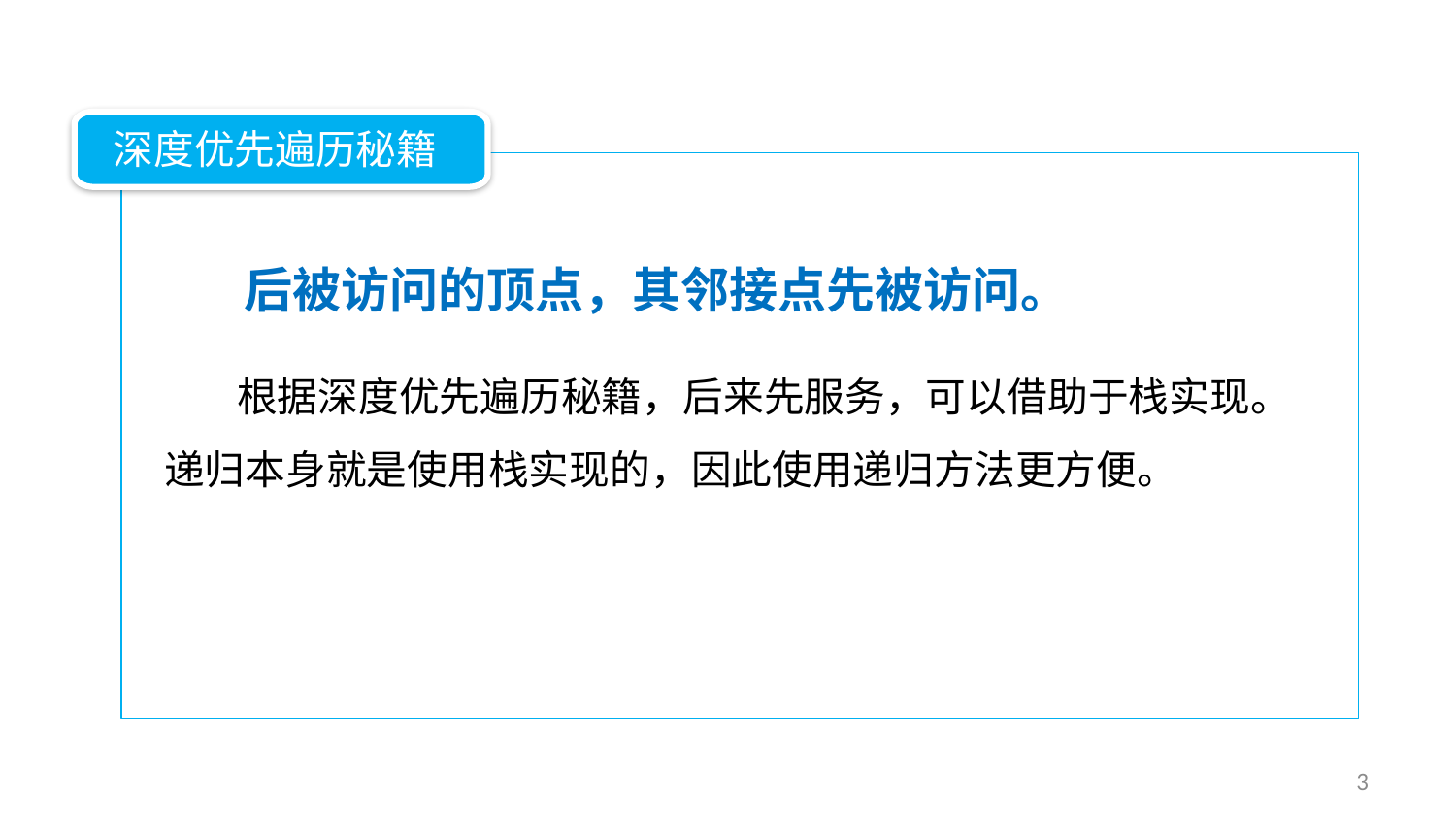

深度优先遍历秘籍
后被访问的顶点，其邻接点先被访问。
根据深度优先遍历秘籍，后来先服务，可以借助于栈实现。递归本身就是使用栈实现的，因此使用递归方法更方便。
3